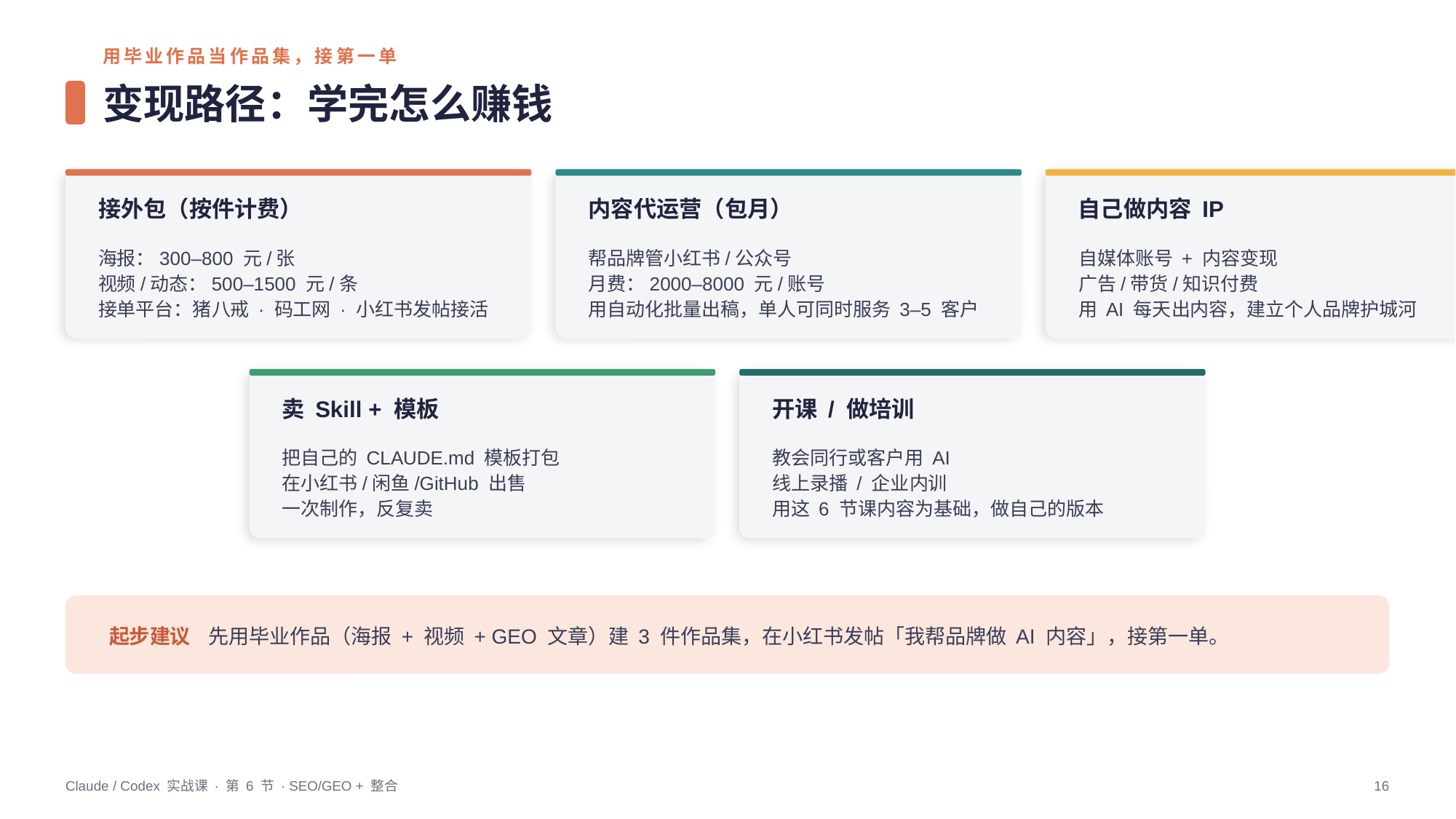

用毕业作品当作品集，接第一单
变现路径：学完怎么赚钱

接外包（按件计费）
内容代运营（包月）
自己做内容 IP
海报：300–800 元/张
视频/动态：500–1500 元/条
接单平台：猪八戒 · 码工网 · 小红书发帖接活
帮品牌管小红书/公众号
月费：2000–8000 元/账号
用自动化批量出稿，单人可同时服务 3–5 客户
自媒体账号 + 内容变现
广告/带货/知识付费
用 AI 每天出内容，建立个人品牌护城河

卖 Skill + 模板
开课 / 做培训
把自己的 CLAUDE.md 模板打包
在小红书/闲鱼/GitHub 出售
一次制作，反复卖
教会同行或客户用 AI
线上录播 / 企业内训
用这 6 节课内容为基础，做自己的版本

起步建议    先用毕业作品（海报 + 视频 + GEO 文章）建 3 件作品集，在小红书发帖「我帮品牌做 AI 内容」，接第一单。
Claude / Codex 实战课 · 第 6 节 · SEO/GEO + 整合
16